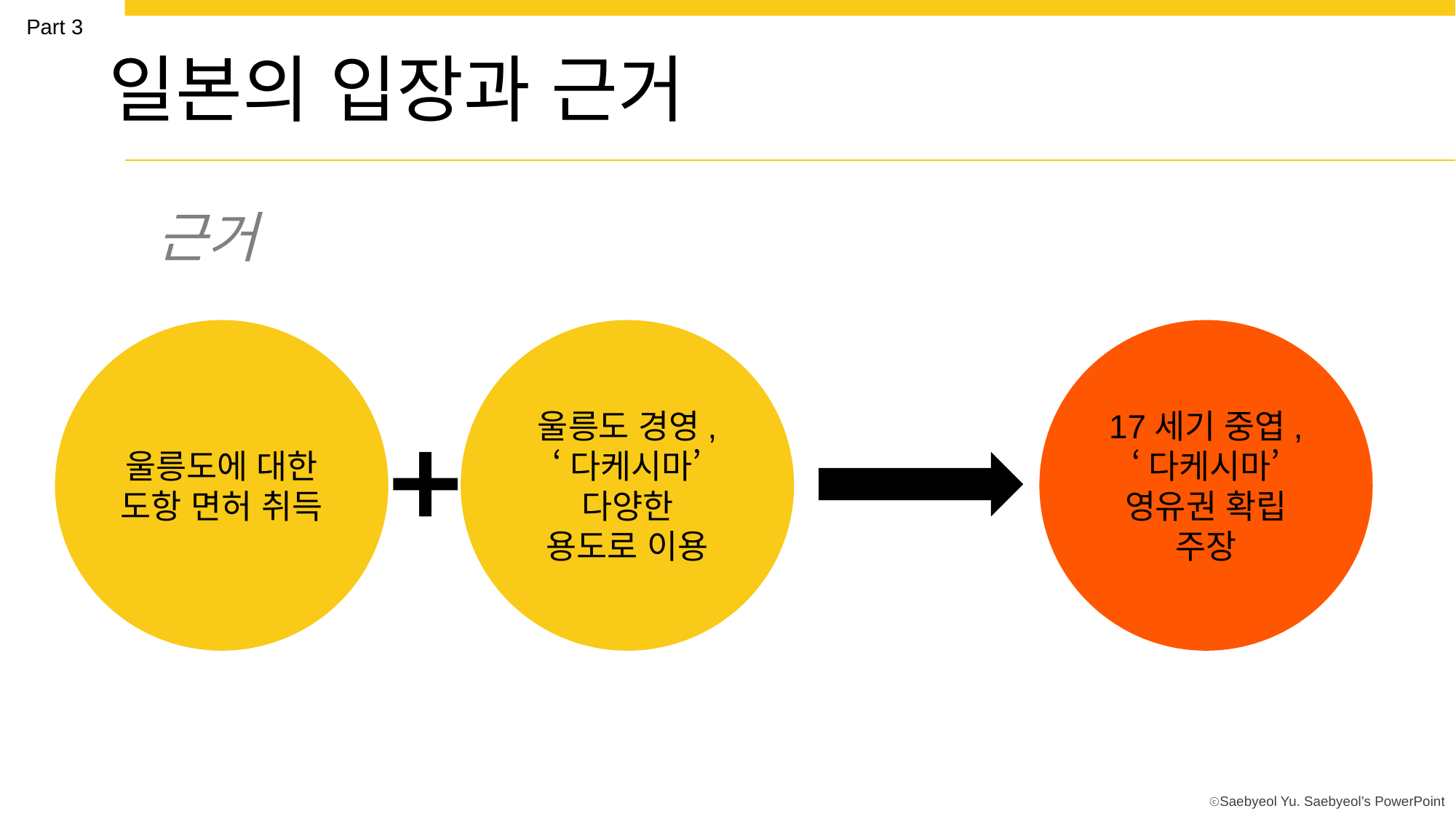

Part 3
일본의 입장과 근거
근거
울릉도에 대한
도항 면허 취득
울릉도 경영,
‘다케시마’
다양한
용도로 이용
17세기 중엽,
‘다케시마’
영유권 확립 주장